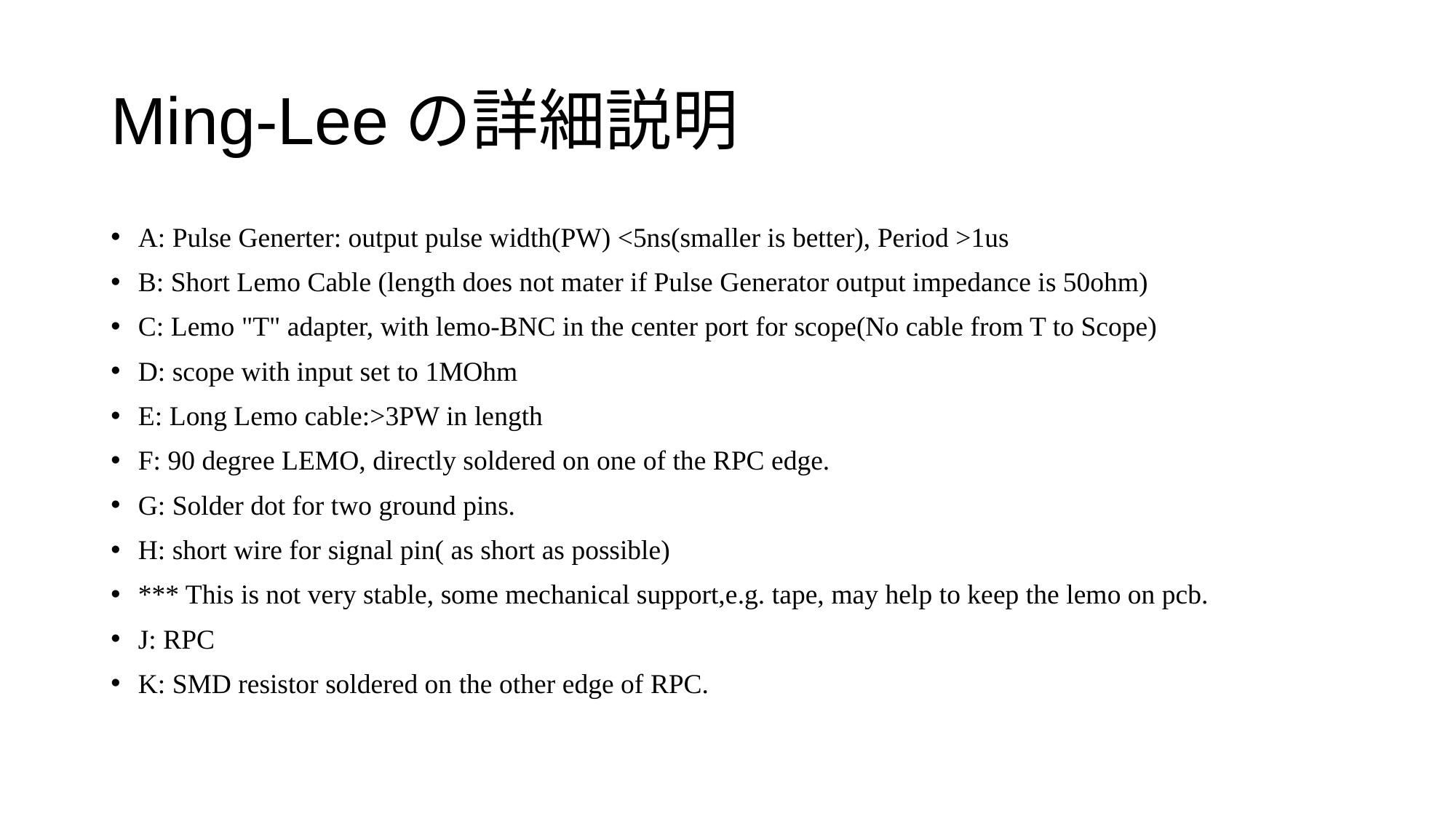

# Ming-Leeの詳細説明
A: Pulse Generter: output pulse width(PW) <5ns(smaller is better), Period >1us
B: Short Lemo Cable (length does not mater if Pulse Generator output impedance is 50ohm)
C: Lemo "T" adapter, with lemo-BNC in the center port for scope(No cable from T to Scope)
D: scope with input set to 1MOhm
E: Long Lemo cable:>3PW in length
F: 90 degree LEMO, directly soldered on one of the RPC edge.
G: Solder dot for two ground pins.
H: short wire for signal pin( as short as possible)
*** This is not very stable, some mechanical support,e.g. tape, may help to keep the lemo on pcb.
J: RPC
K: SMD resistor soldered on the other edge of RPC.